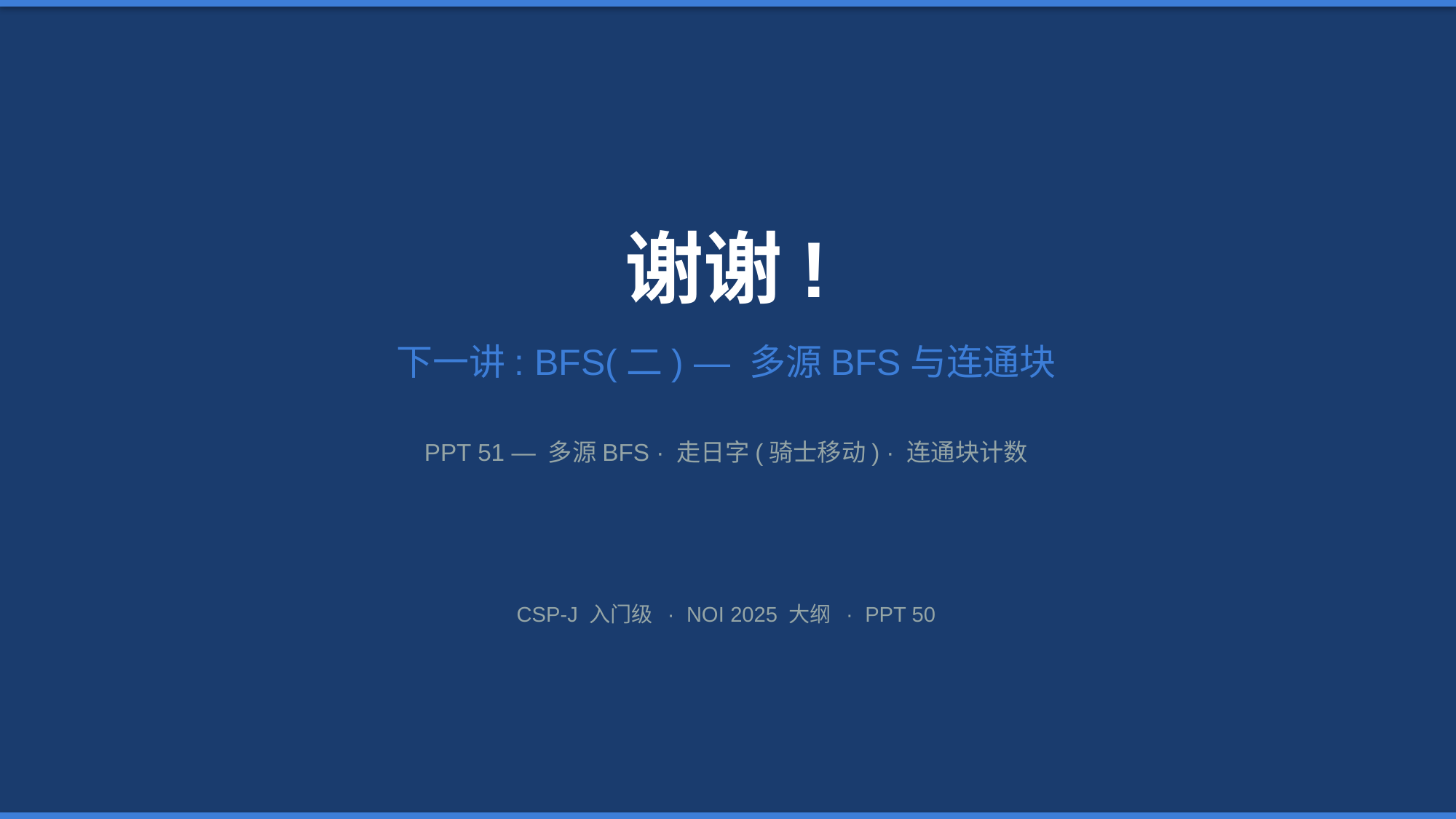

谢谢!
下一讲: BFS(二) — 多源BFS与连通块
PPT 51 — 多源BFS · 走日字(骑士移动) · 连通块计数
CSP-J 入门级  ·  NOI 2025 大纲  ·  PPT 50